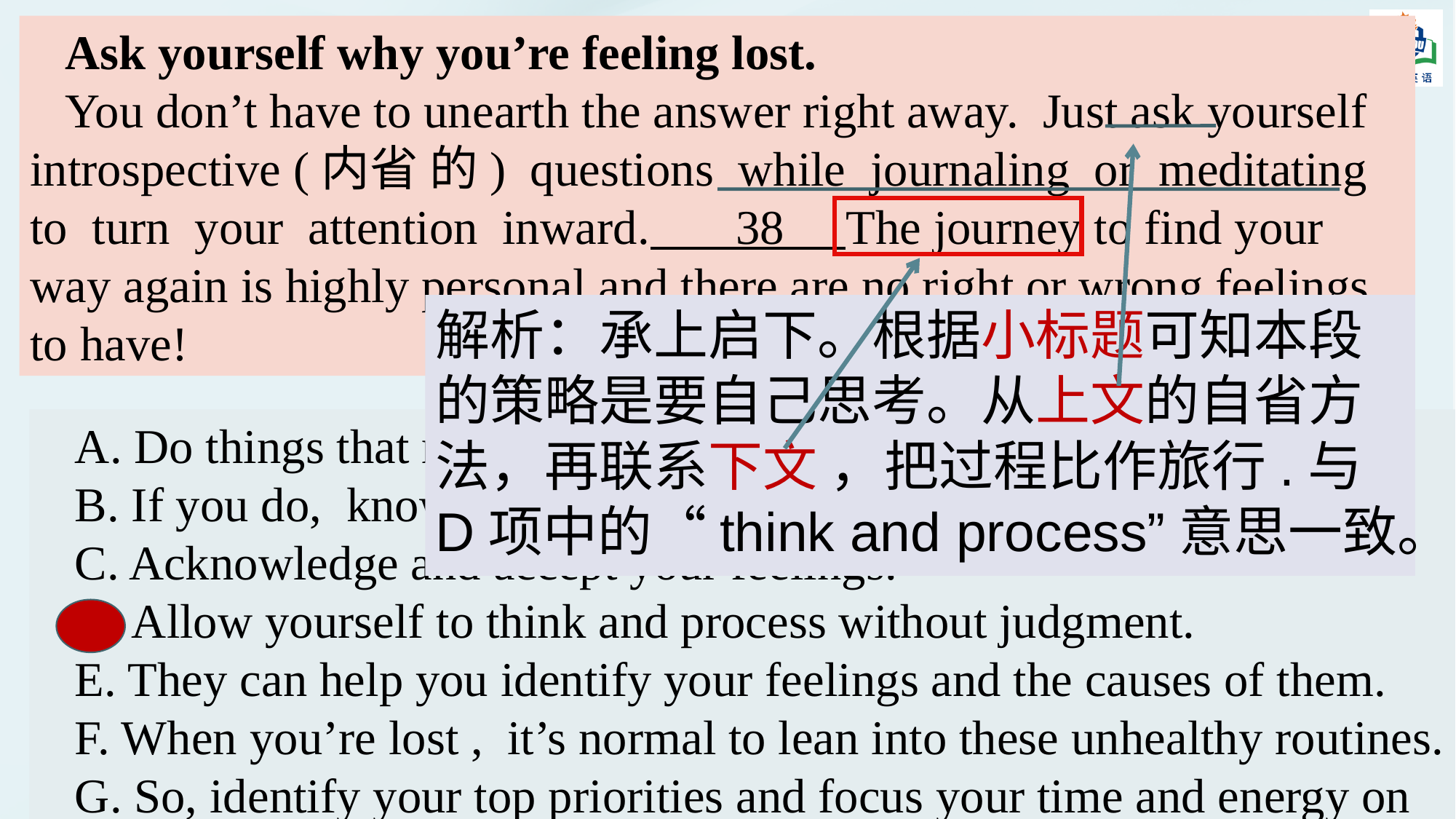

Ask yourself why you’re feeling lost.
You don’t have to unearth the answer right away.  Just ask yourself introspective (内省 的)  questions  while  journaling  or  meditating  to  turn  your  attention  inward.       38     The journey to find your way again is highly personal and there are no right or wrong feelings to have!

解析：承上启下。根据小标题可知本段的策略是要自己思考。从上文的自省方法，再联系下文 ，把过程比作旅行.与D项中的“think and process”意思一致。

A. Do things that make you feel good.
B. If you do,  know that you’re not alone.
C. Acknowledge and accept your feelings.
D. Allow yourself to think and process without judgment.
E. They can help you identify your feelings and the causes of them.
F. When you’re lost ,  it’s normal to lean into these unhealthy routines.
G. So, identify your top priorities and focus your time and energy on them.